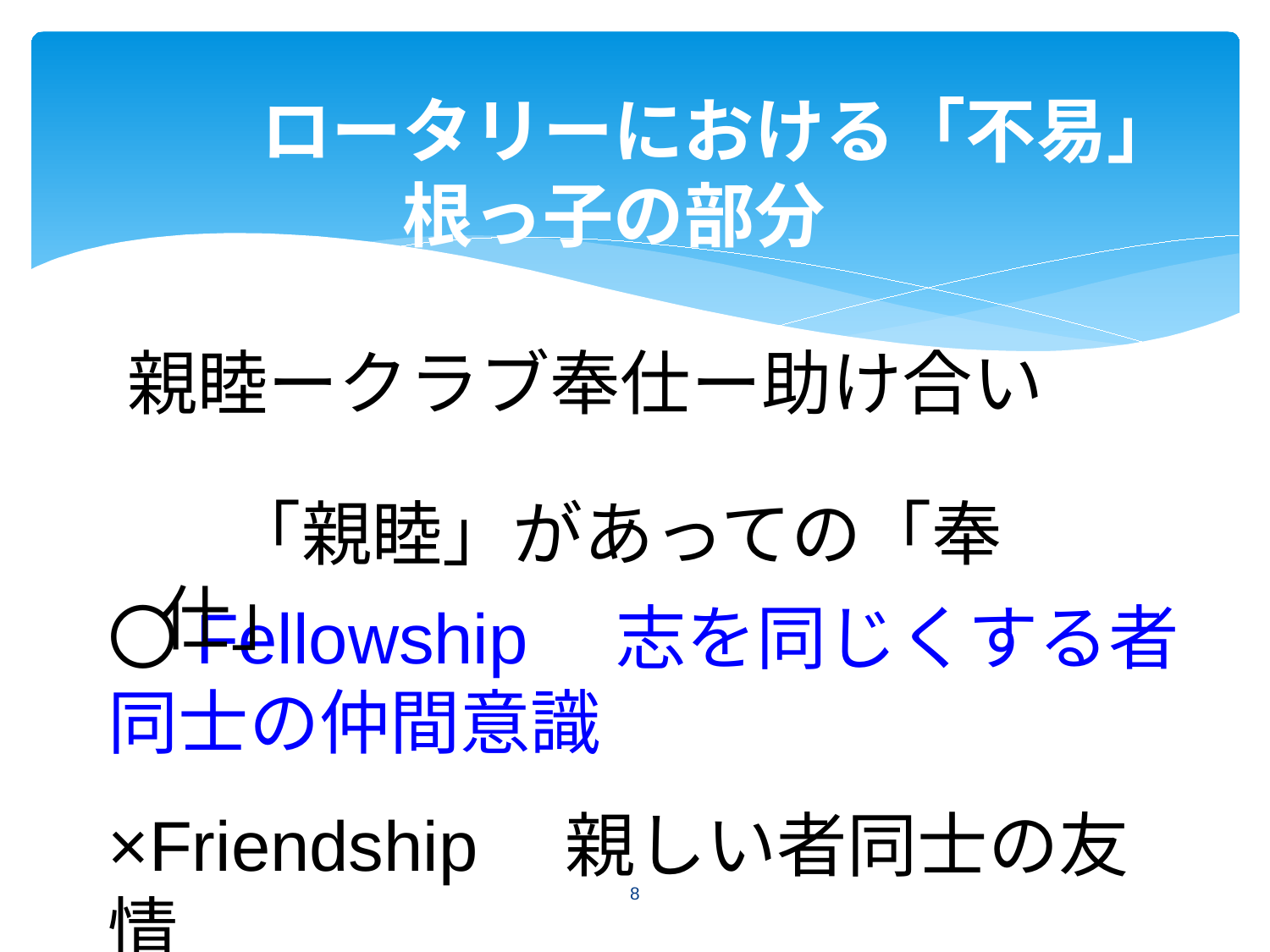

ロータリーにおける「不易」
根っ子の部分
親睦ークラブ奉仕ー助け合い
　「親睦」があっての「奉仕」
〇Fellowship　志を同じくする者同士の仲間意識
×Friendship　親しい者同士の友情
8